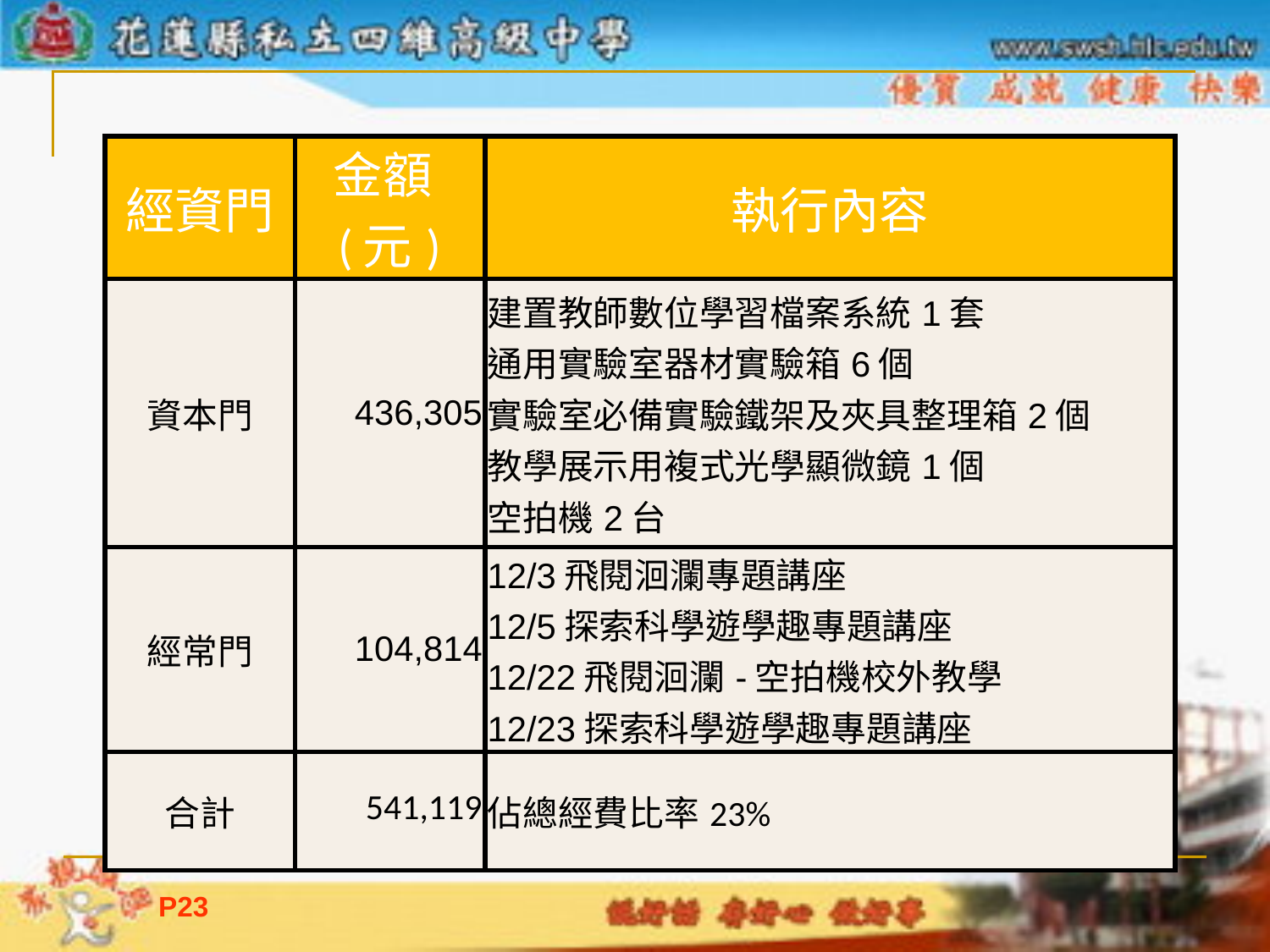

| 經資門 | 金額(元) | 執行內容 |
| --- | --- | --- |
| 資本門 | 436,305 | 建置教師數位學習檔案系統1套 通用實驗室器材實驗箱6個 實驗室必備實驗鐵架及夾具整理箱2個 教學展示用複式光學顯微鏡1個 空拍機2台 |
| 經常門 | 104,814 | 12/3飛閱洄瀾專題講座 12/5探索科學遊學趣專題講座 12/22飛閱洄瀾-空拍機校外教學 12/23探索科學遊學趣專題講座 |
| 合計 | 541,119 | 佔總經費比率23% |
P23